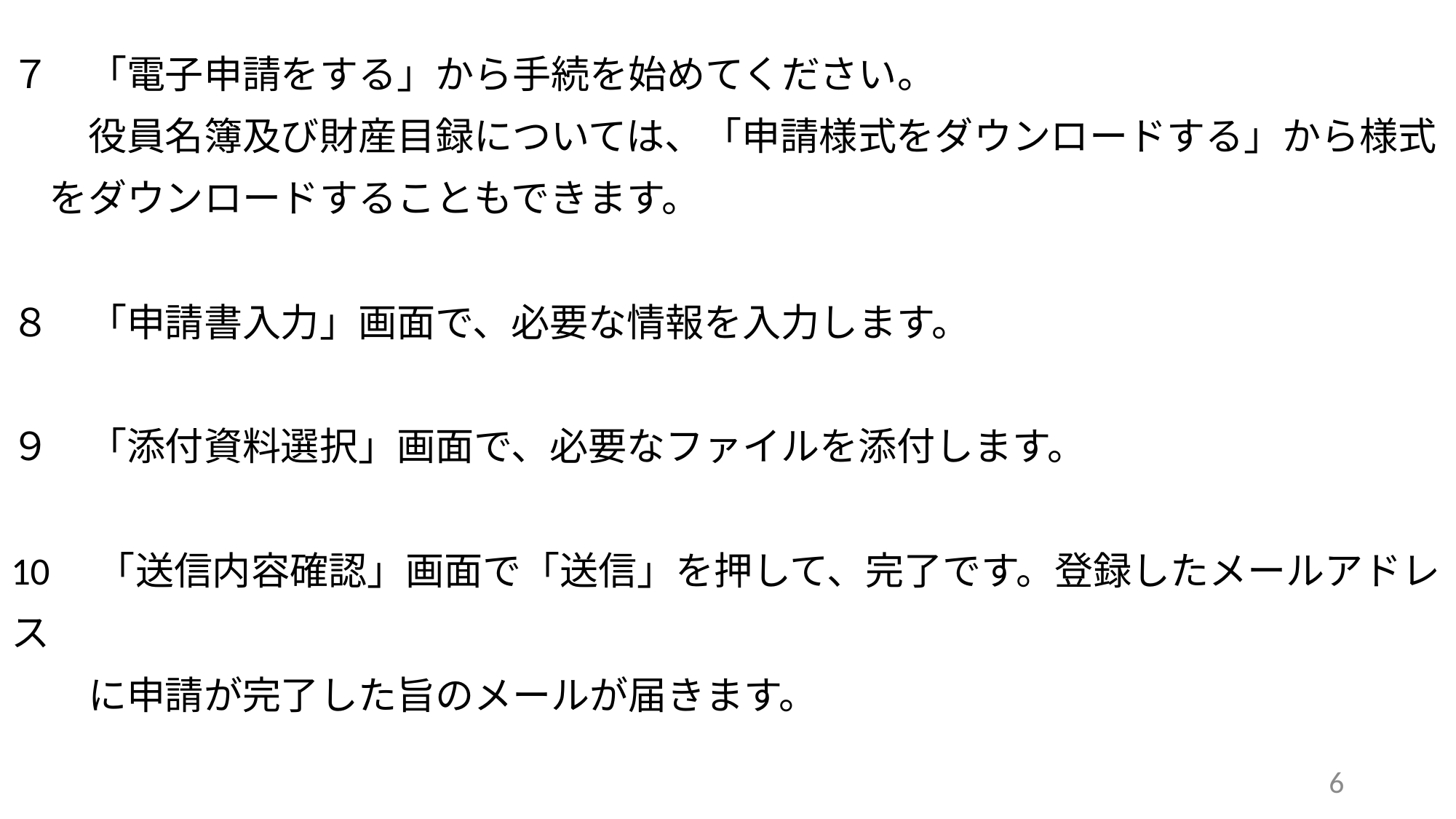

# ７　「電子申請をする」から手続を始めてください。 　　役員名簿及び財産目録については、「申請様式をダウンロードする」から様式 　をダウンロードすることもできます。 ８　「申請書入力」画面で、必要な情報を入力します。 ９　「添付資料選択」画面で、必要なファイルを添付します。 10　「送信内容確認」画面で「送信」を押して、完了です。登録したメールアドレス 　　に申請が完了した旨のメールが届きます。
6